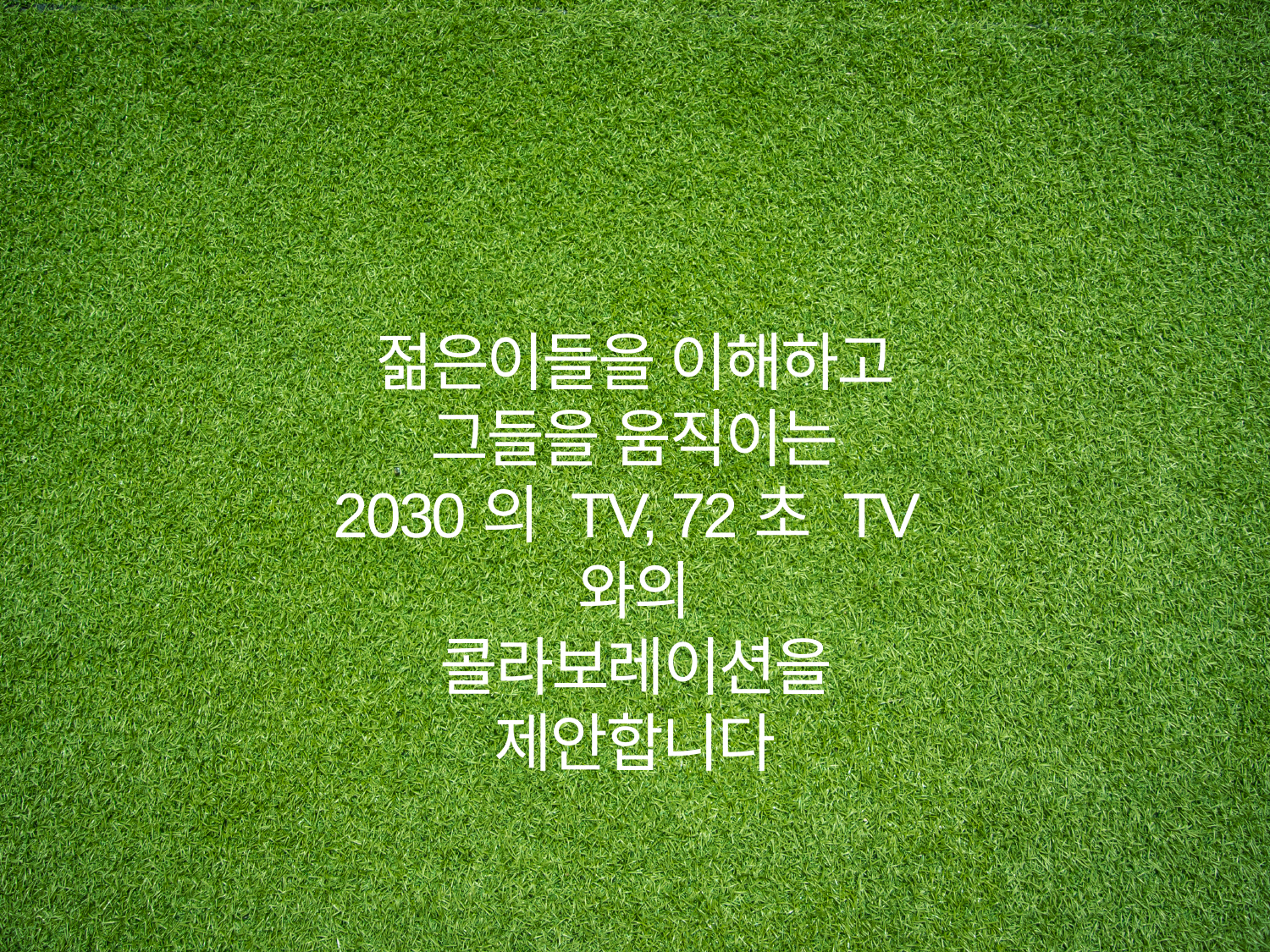

젊은이들을 이해하고
그들을 움직이는
2030의 TV, 72초 TV와의
콜라보레이션을 제안합니다